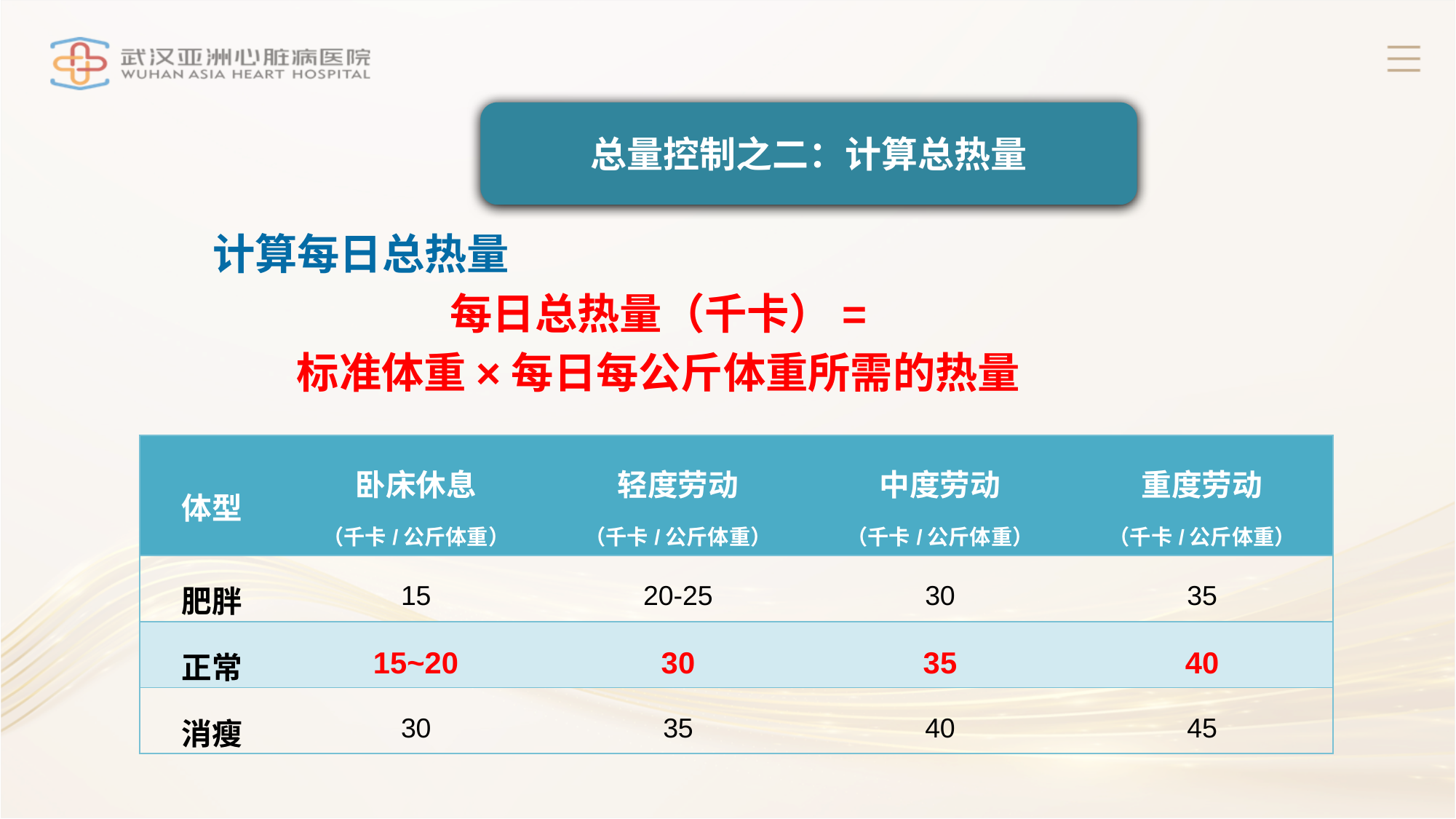

总量控制之二：计算总热量
    计算每日总热量
每日总热量（千卡）=
标准体重×每日每公斤体重所需的热量

| 体型 | 卧床休息 （千卡/公斤体重） | 轻度劳动 （千卡/公斤体重） | 中度劳动 （千卡/公斤体重） | 重度劳动 （千卡/公斤体重） |
| --- | --- | --- | --- | --- |
| 肥胖 | 15 | 20-25 | 30 | 35 |
| 正常 | 15~20 | 30 | 35 | 40 |
| 消瘦 | 30 | 35 | 40 | 45 |